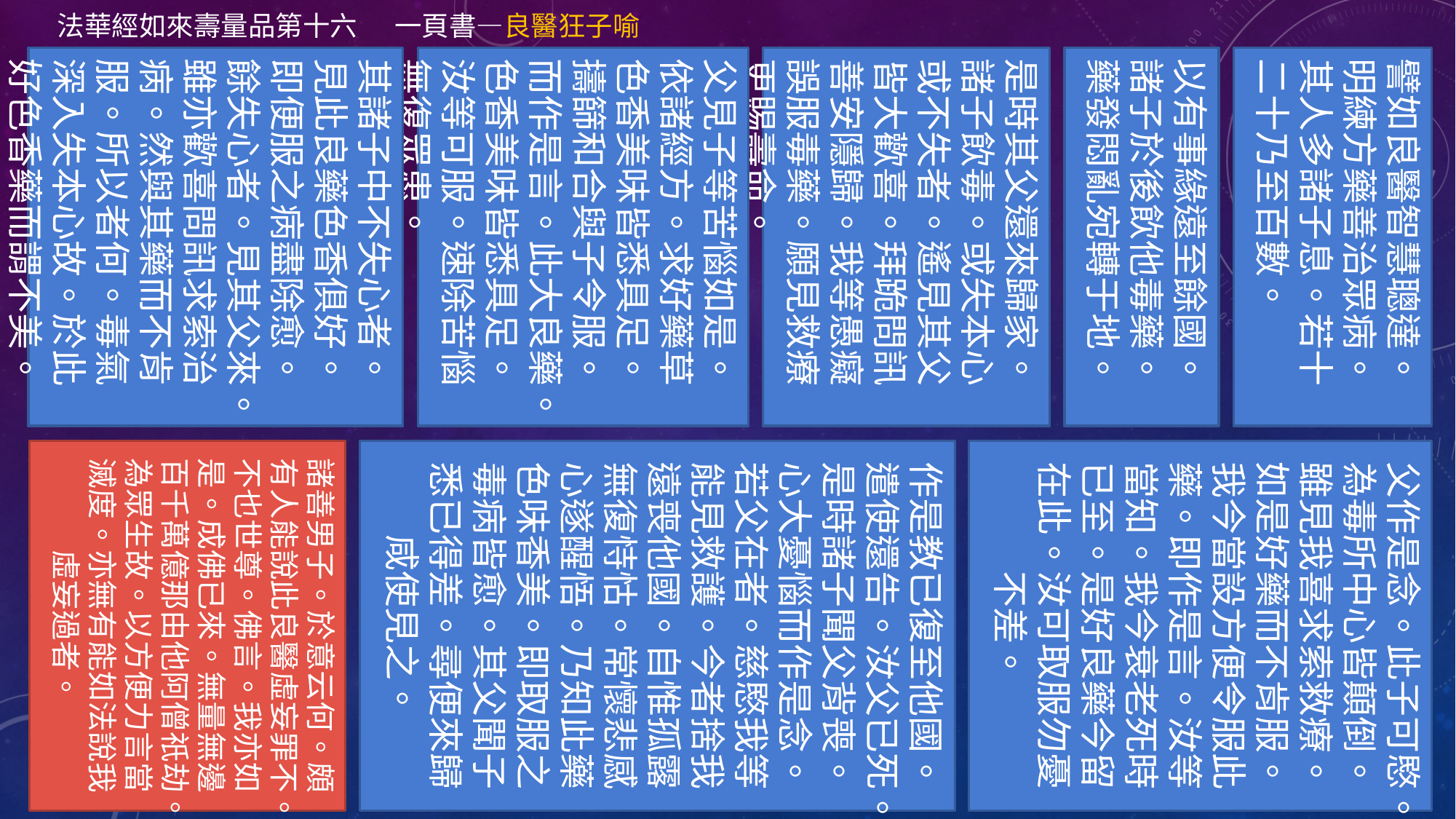

法華經如來壽量品第十六      一頁書—良醫狂子喻
其諸子中不失心者。見此良藥色香俱好。即便服之病盡除愈。餘失心者。見其父來。雖亦歡喜問訊求索治病。然與其藥而不肯服。所以者何。毒氣深入失本心故。於此好色香藥而謂不美。
父見子等苦惱如是。依諸經方。求好藥草色香美味皆悉具足。擣篩和合與子令服。而作是言。此大良藥。色香美味皆悉具足。汝等可服。速除苦惱無復眾患。
是時其父還來歸家。諸子飲毒。或失本心或不失者。遙見其父皆大歡喜。拜跪問訊善安隱歸。我等愚癡誤服毒藥。願見救療更賜壽命。
以有事緣遠至餘國。諸子於後飲他毒藥。藥發悶亂宛轉于地。
譬如良醫智慧聰達。明練方藥善治眾病。其人多諸子息。若十二十乃至百數。
諸善男子。於意云何。頗有人能說此良醫虛妄罪不。不也世尊。佛言。我亦如是。成佛已來。無量無邊百千萬億那由他阿僧祇劫。為眾生故。以方便力言當滅度。亦無有能如法說我虛妄過者。
作是教已復至他國。遣使還告。汝父已死。是時諸子聞父背喪。心大憂惱而作是念。若父在者。慈愍我等能見救護。今者捨我遠喪他國。自惟孤露無復恃怙。常懷悲感心遂醒悟。乃知此藥色味香美。即取服之毒病皆愈。其父聞子悉已得差。尋便來歸咸使見之。
父作是念。此子可愍。為毒所中心皆顛倒。雖見我喜求索救療。如是好藥而不肯服。我今當設方便令服此藥。即作是言。汝等當知。我今衰老死時已至。是好良藥今留在此。汝可取服勿憂不差。
34